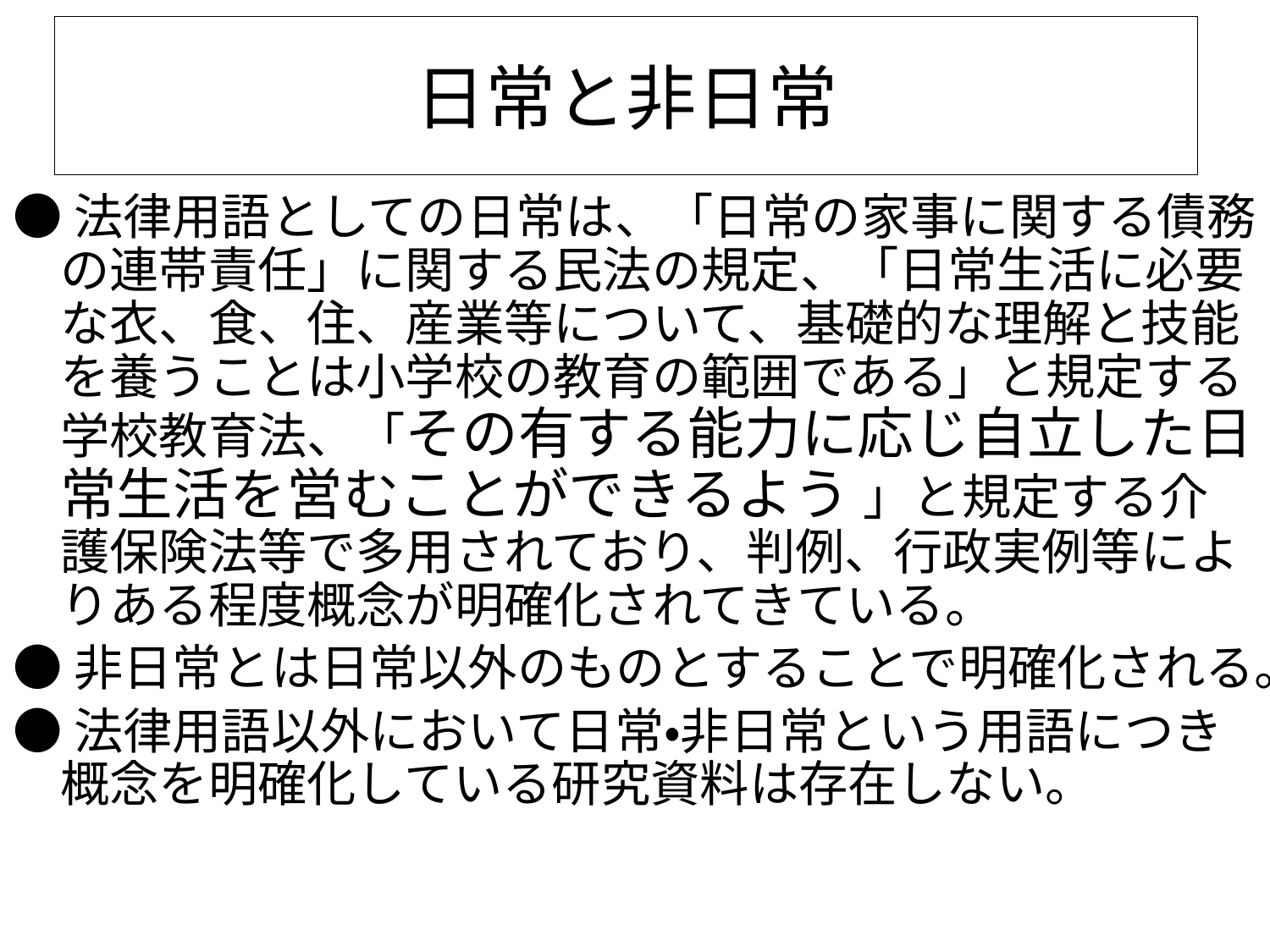

# 日常と非日常
●法律用語としての日常は、「日常の家事に関する債務の連帯責任」に関する民法の規定、「日常生活に必要な衣、食、住、産業等について、基礎的な理解と技能を養うことは小学校の教育の範囲である」と規定する学校教育法、「その有する能力に応じ自立した日常生活を営むことができるよう 」と規定する介護保険法等で多用されており、判例、行政実例等によりある程度概念が明確化されてきている。
●非日常とは日常以外のものとすることで明確化される。
●法律用語以外において日常・非日常という用語につき概念を明確化している研究資料は存在しない。